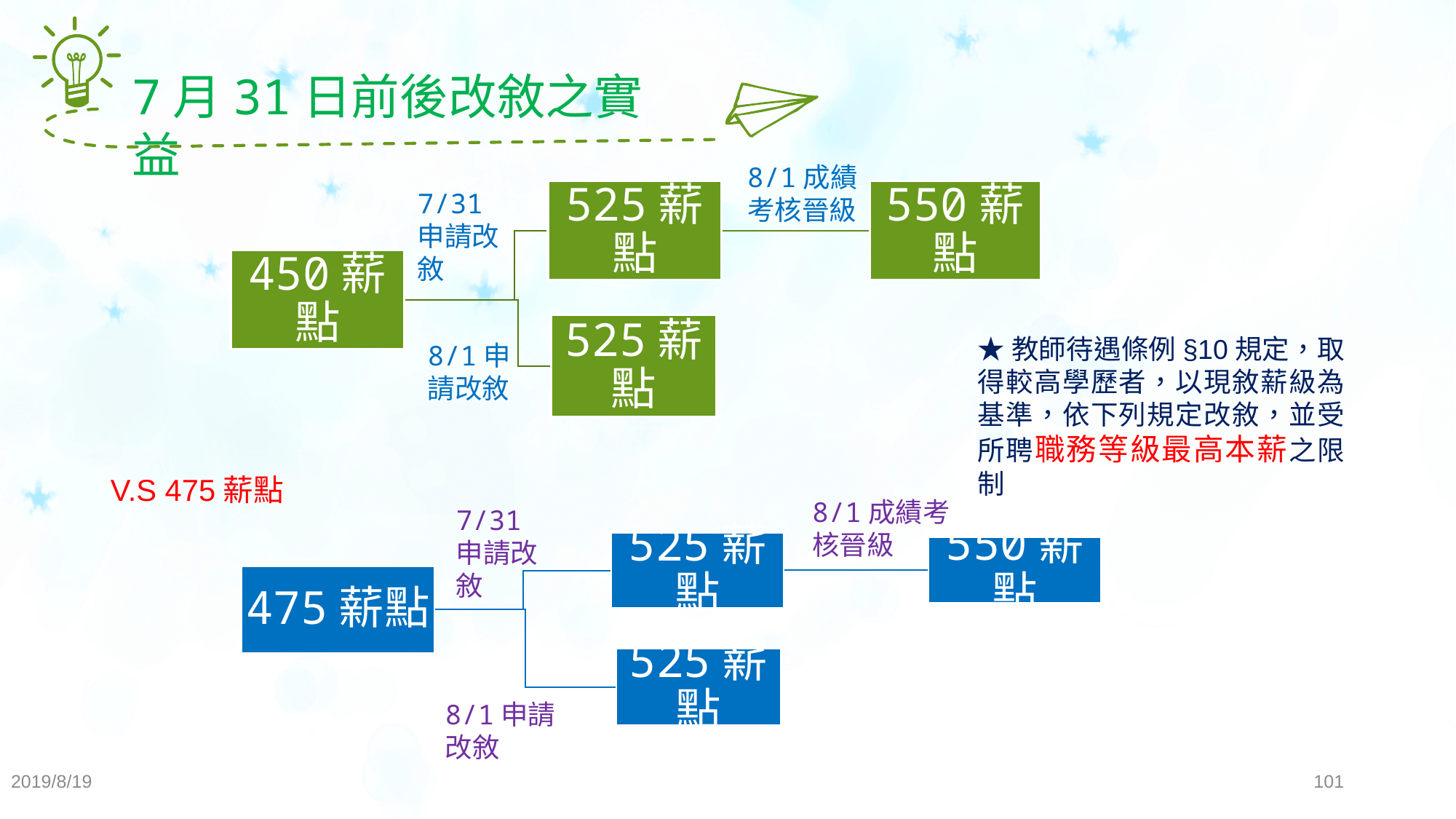

7月31日前後改敘之實益
8/1成績考核晉級
450薪點
525薪點
550薪點
525薪點
7/31申請改敘
★教師待遇條例§10規定，取得較高學歷者，以現敘薪級為基準，依下列規定改敘，並受所聘職務等級最高本薪之限制
8/1申請改敘
V.S 475薪點
8/1成績考核晉級

475薪點
525薪點
550薪點
525薪點
7/31申請改敘
8/1申請改敘
2019/8/19
101